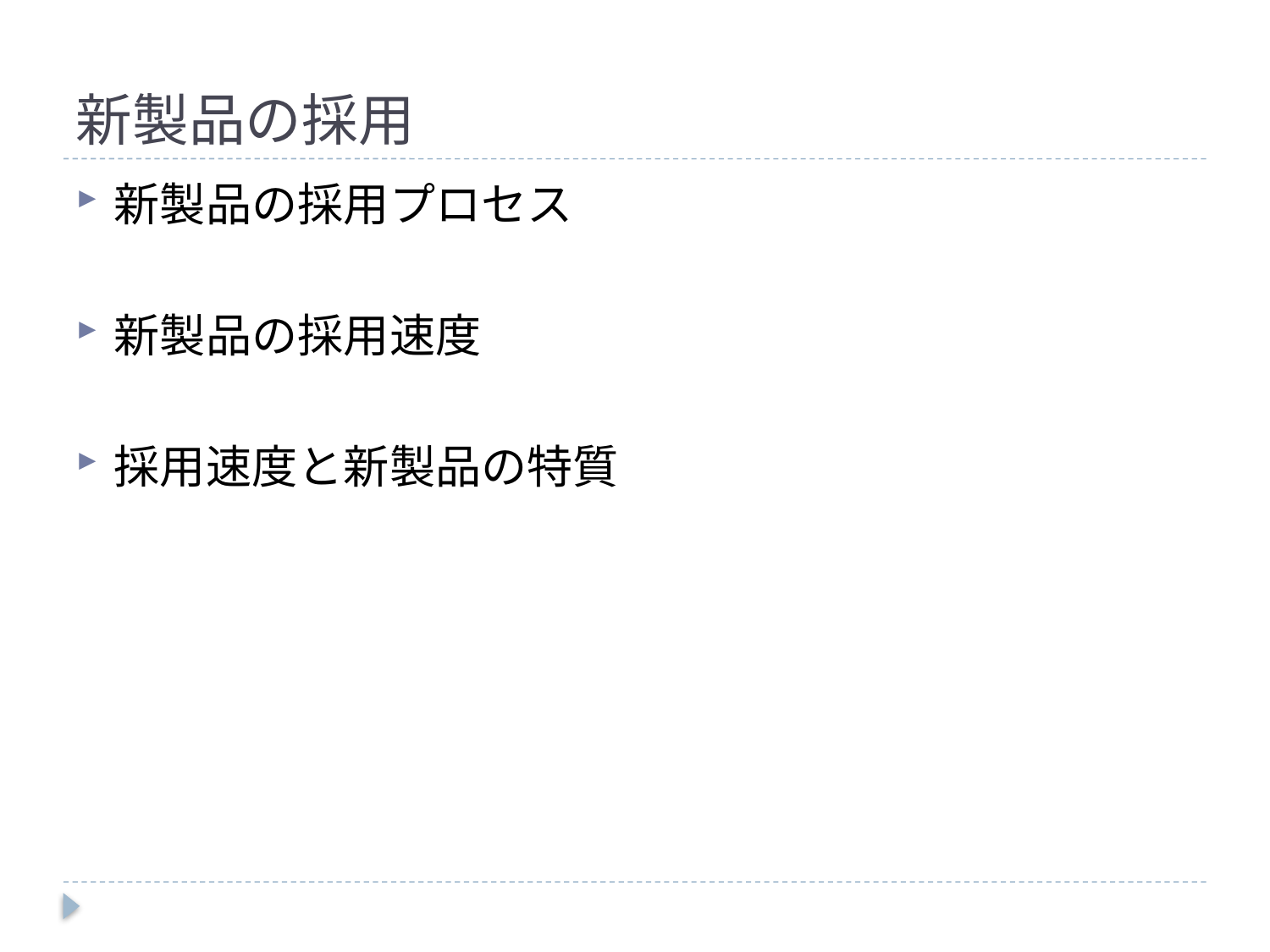

# 新製品の採用
新製品の採用プロセス

新製品の採用速度

採用速度と新製品の特質